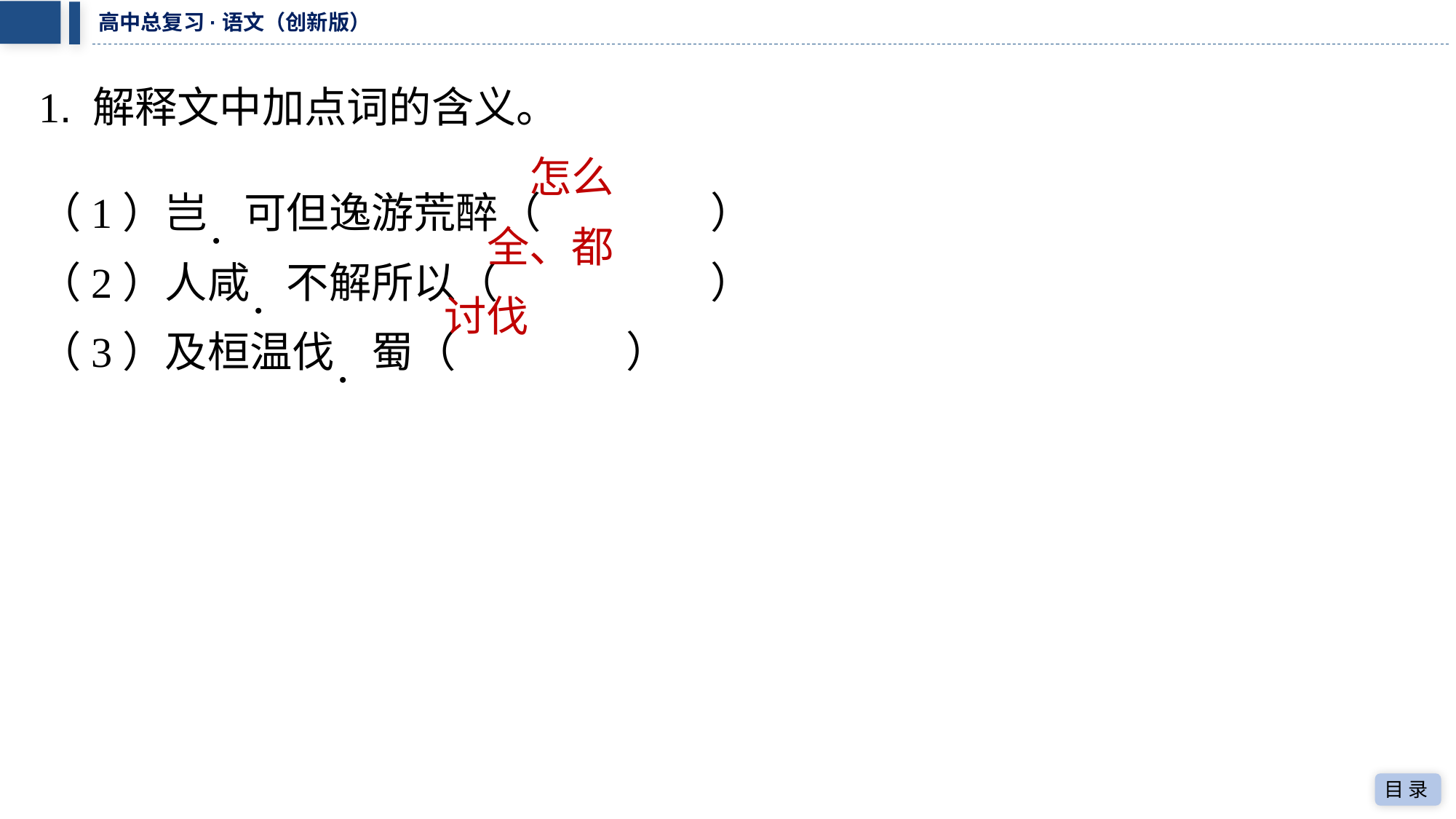

1. 解释文中加点词的含义。
怎么
（1）岂．可但逸游荒醉（　怎么　）
全、都
（2）人咸．不解所以（　全、都　）
讨伐
（3）及桓温伐．蜀（　讨伐　）